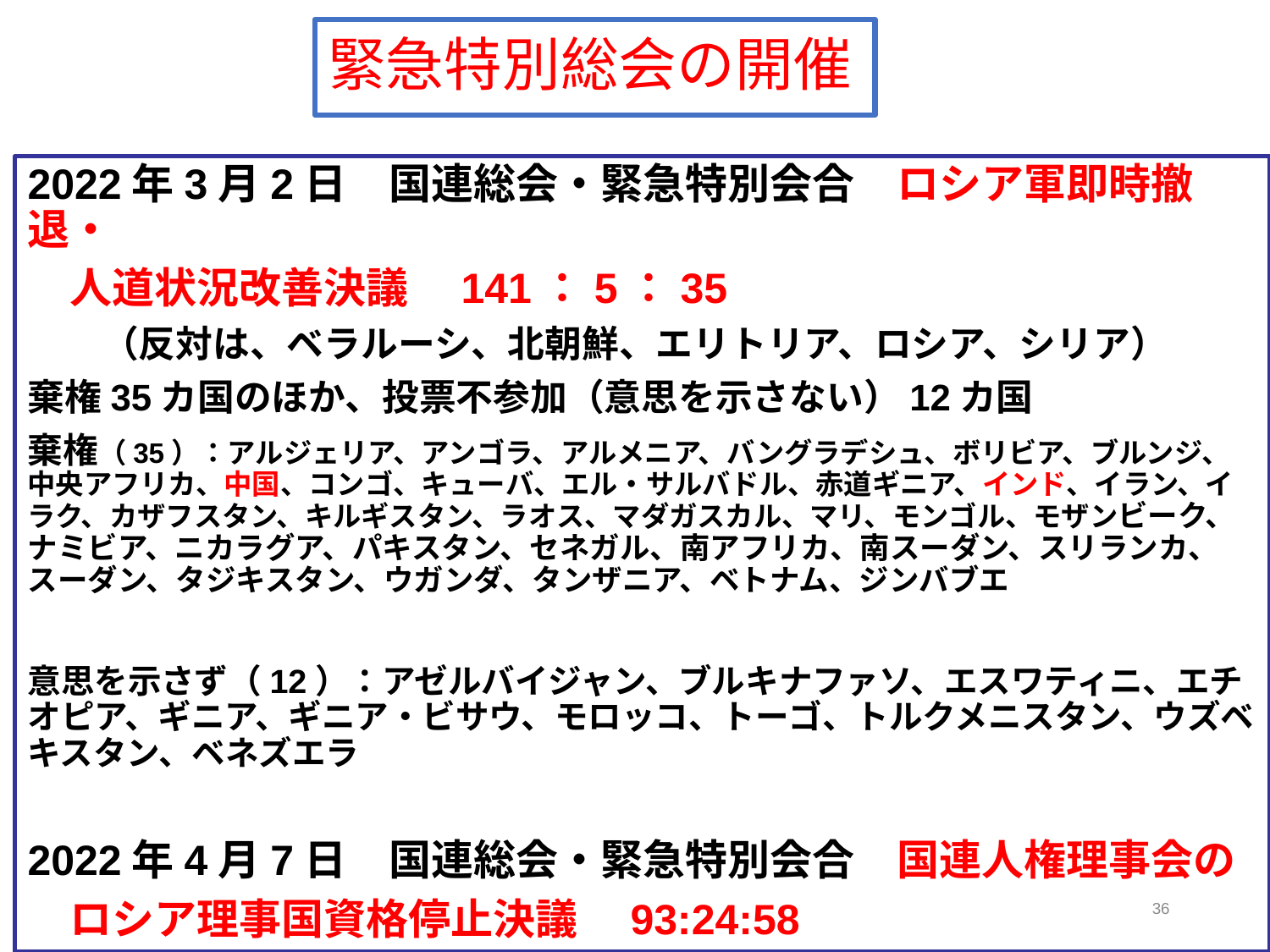

# 緊急特別総会の開催
2022年3月2日　国連総会・緊急特別会合　ロシア軍即時撤退・
　人道状況改善決議　141：5：35
　　（反対は、ベラルーシ、北朝鮮、エリトリア、ロシア、シリア）
棄権35カ国のほか、投票不参加（意思を示さない）12カ国
棄権（35）：アルジェリア、アンゴラ、アルメニア、バングラデシュ、ボリビア、ブルンジ、中央アフリカ、中国、コンゴ、キューバ、エル・サルバドル、赤道ギニア、インド、イラン、イラク、カザフスタン、キルギスタン、ラオス、マダガスカル、マリ、モンゴル、モザンビーク、ナミビア、ニカラグア、パキスタン、セネガル、南アフリカ、南スーダン、スリランカ、スーダン、タジキスタン、ウガンダ、タンザニア、ベトナム、ジンバブエ

意思を示さず（12）：アゼルバイジャン、ブルキナファソ、エスワティニ、エチオピア、ギニア、ギニア・ビサウ、モロッコ、トーゴ、トルクメニスタン、ウズベキスタン、ベネズエラ

2022年4月7日　国連総会・緊急特別会合　国連人権理事会の
　ロシア理事国資格停止決議　93:24:58
36